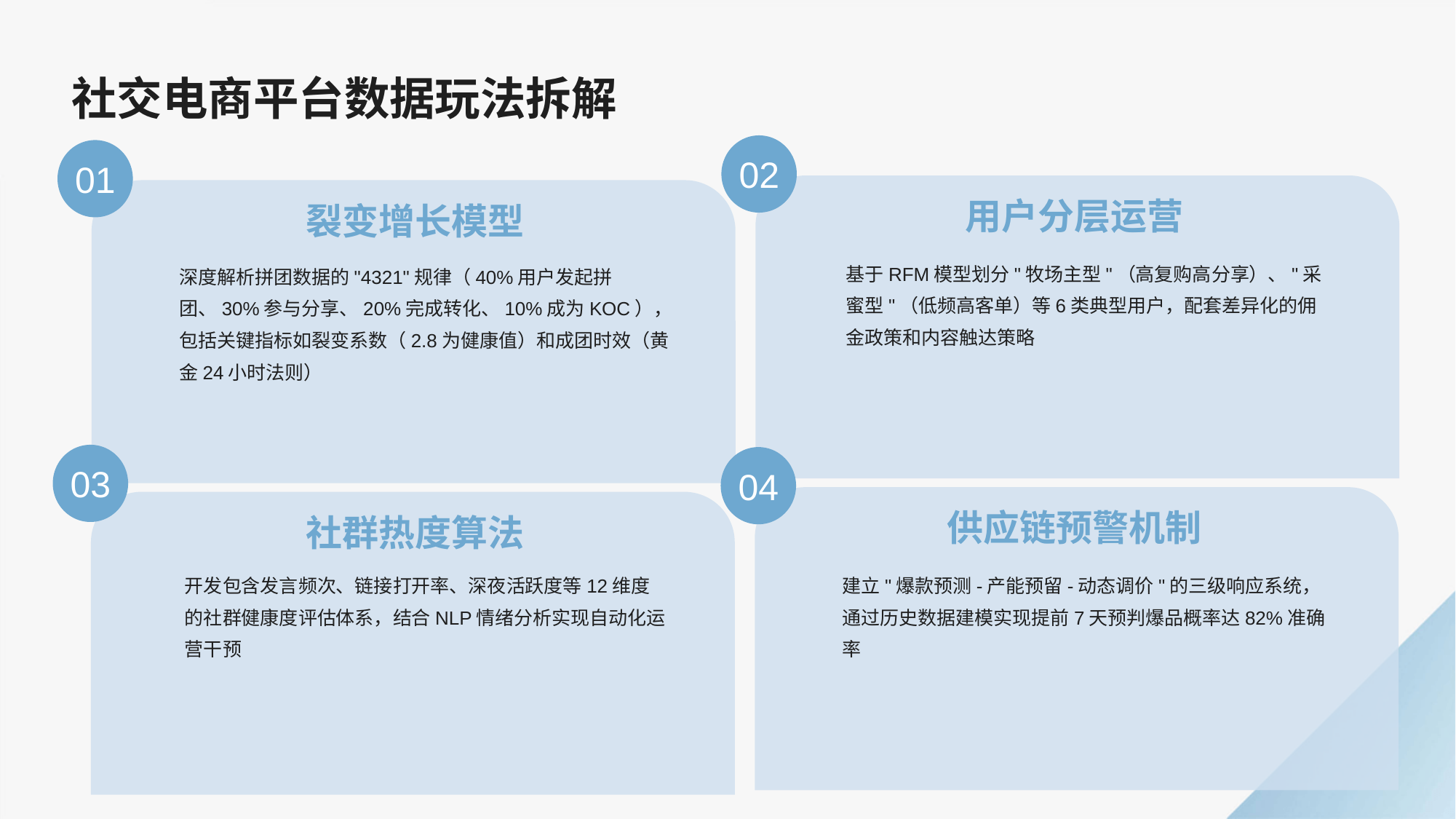

社交电商平台数据玩法拆解

02
01

用户分层运营

裂变增长模型
基于RFM模型划分"牧场主型"（高复购高分享）、"采蜜型"（低频高客单）等6类典型用户，配套差异化的佣金政策和内容触达策略
深度解析拼团数据的"4321"规律（40%用户发起拼团、30%参与分享、20%完成转化、10%成为KOC），包括关键指标如裂变系数（2.8为健康值）和成团时效（黄金24小时法则）

03
04

供应链预警机制

社群热度算法
开发包含发言频次、链接打开率、深夜活跃度等12维度的社群健康度评估体系，结合NLP情绪分析实现自动化运营干预
建立"爆款预测-产能预留-动态调价"的三级响应系统，通过历史数据建模实现提前7天预判爆品概率达82%准确率